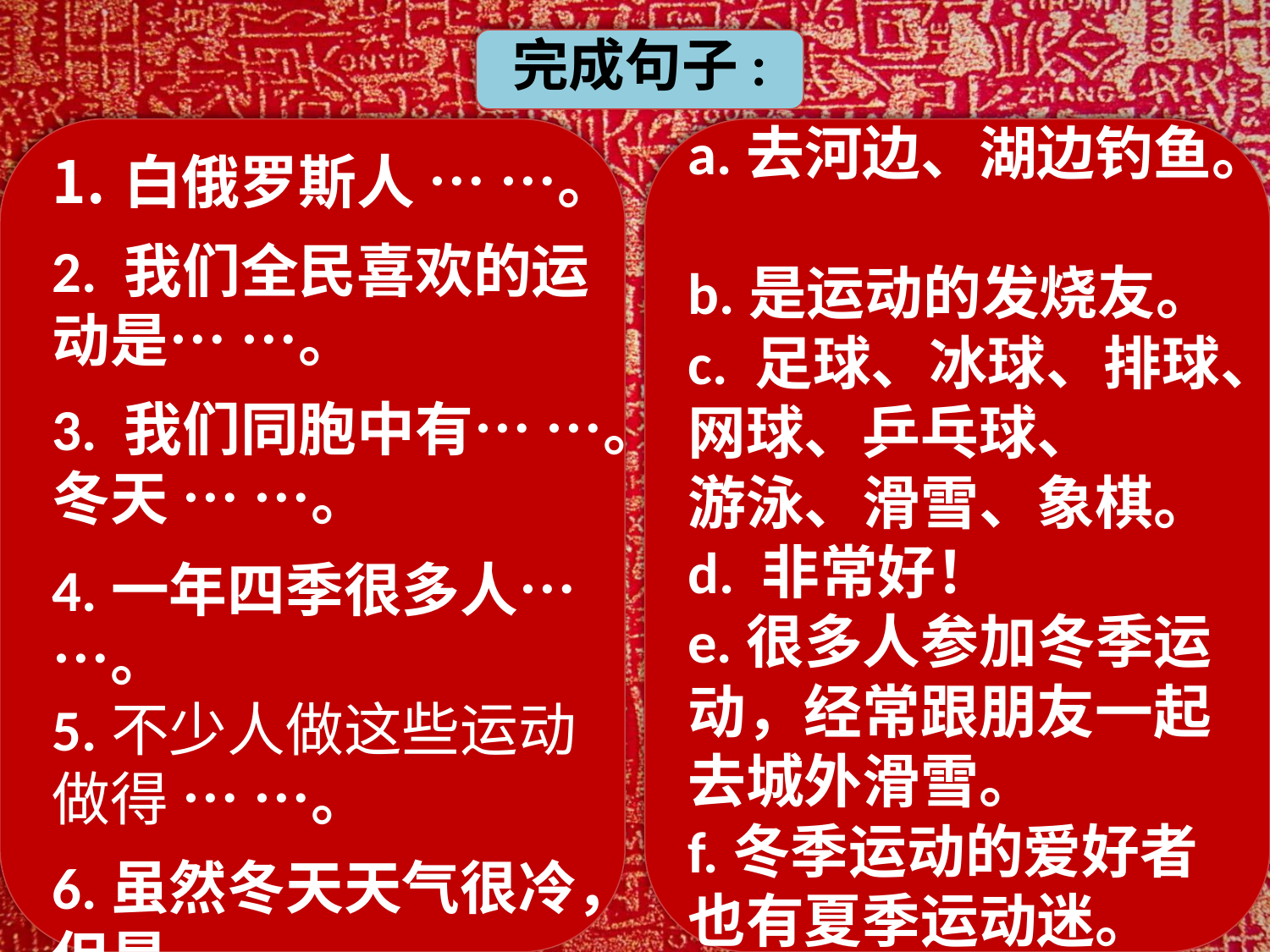

完成句子:

a.去河边、湖边钓鱼。
b.是运动的发烧友。
c. 足球、冰球、排球、网球、乒乓球、
游泳、滑雪、象棋。
d. 非常好！
e.很多人参加冬季运
动，经常跟朋友一起去城外滑雪。
f.冬季运动的爱好者也有夏季运动迷。
白俄罗斯人 … …。

2. 我们全民喜欢的运动是… …。

3. 我们同胞中有… …。
冬天 … …。

4.一年四季很多人… …。
5.不少人做这些运动
做得 … …。

6.虽然冬天天气很冷，但是… …。